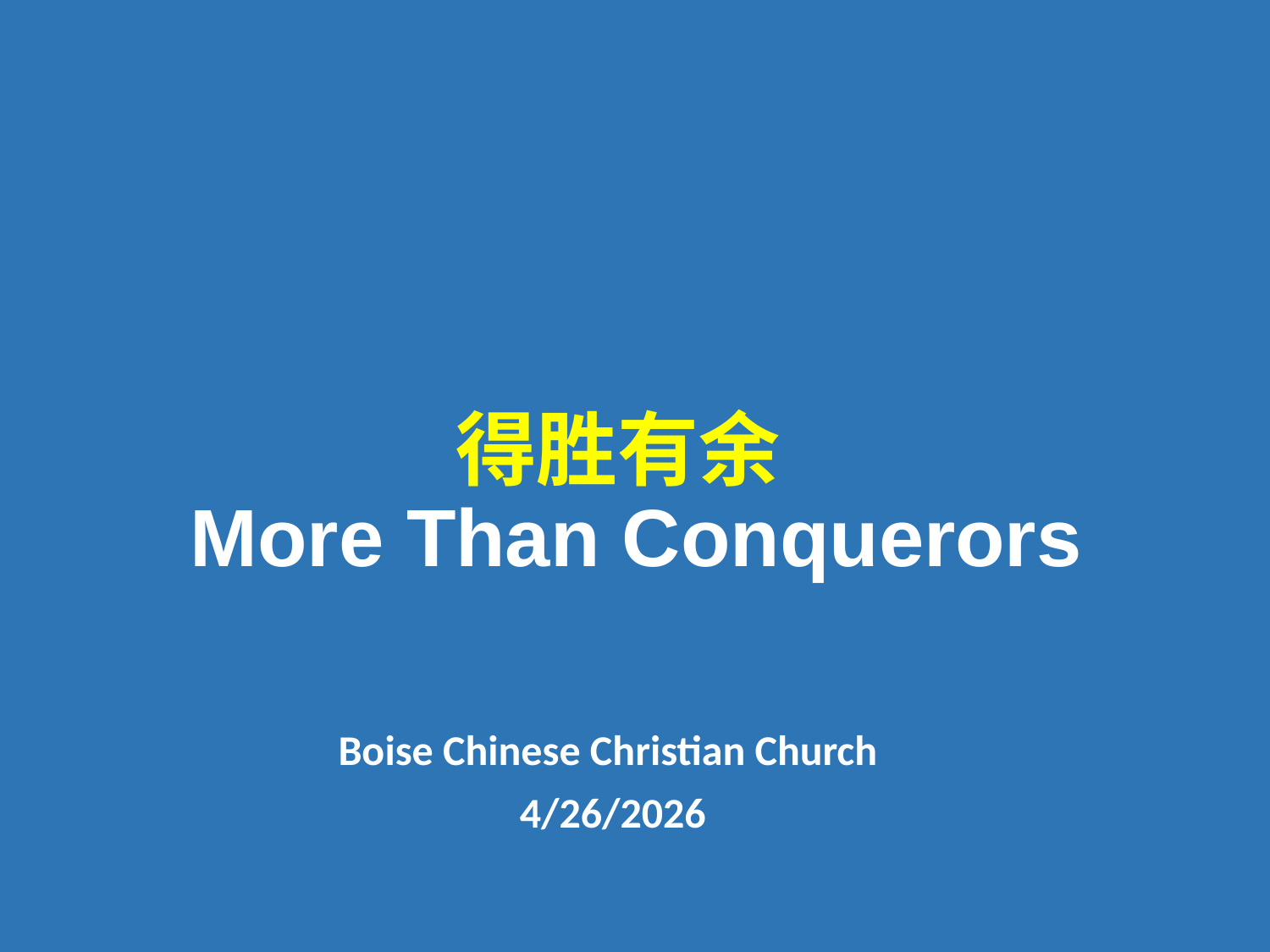

# 得胜有余 More Than Conquerors
Boise Chinese Christian Church
4/26/2026